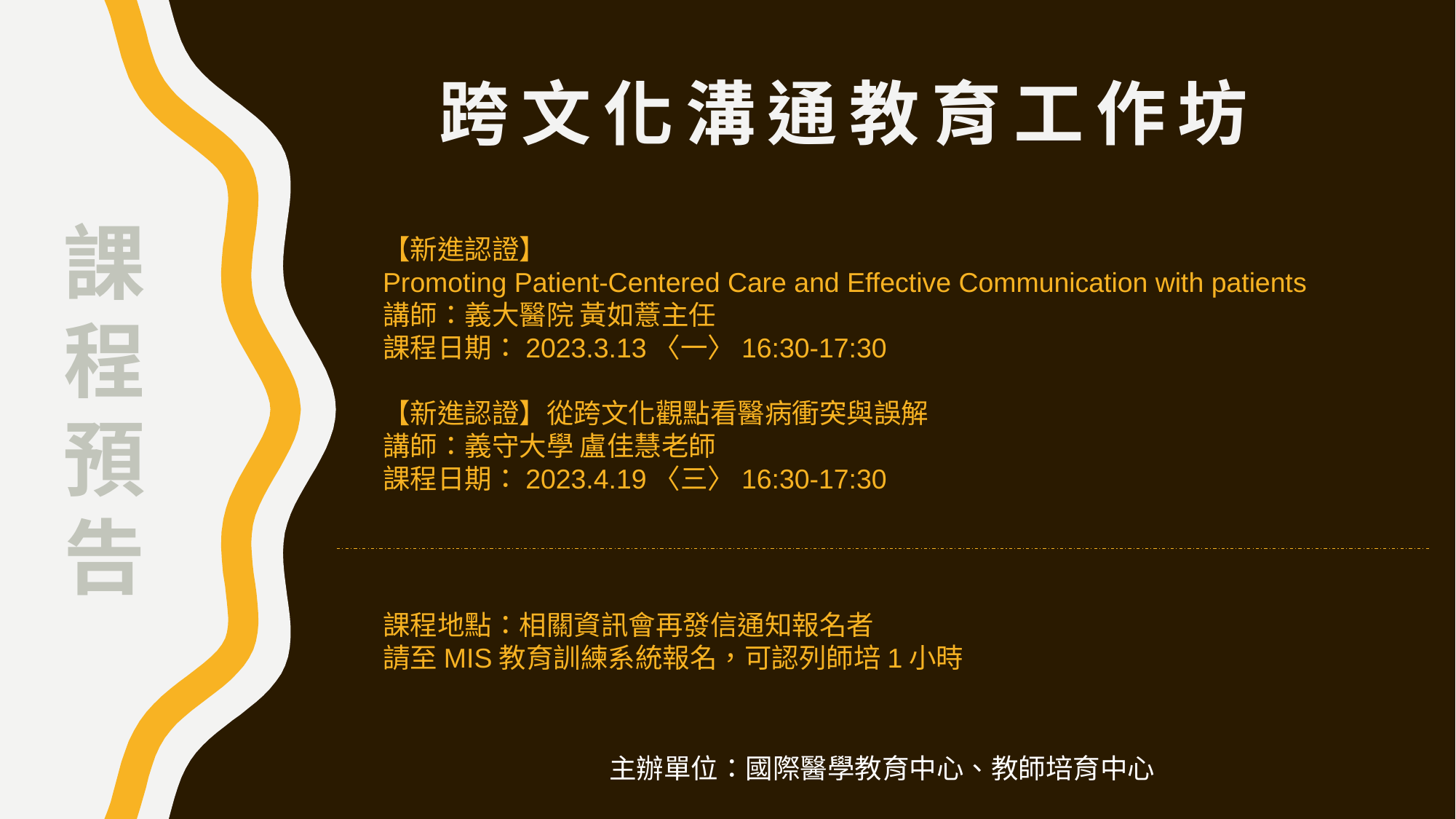

# 跨文化溝通教育工作坊
課程預告
【新進認證】
Promoting Patient-Centered Care and Effective Communication with patients
講師：義大醫院 黃如薏主任
課程日期：2023.3.13〈一〉16:30-17:30

【新進認證】從跨文化觀點看醫病衝突與誤解
講師：義守大學 盧佳慧老師
課程日期：2023.4.19〈三〉16:30-17:30
課程地點：相關資訊會再發信通知報名者
請至MIS教育訓練系統報名，可認列師培1小時
主辦單位：國際醫學教育中心、教師培育中心